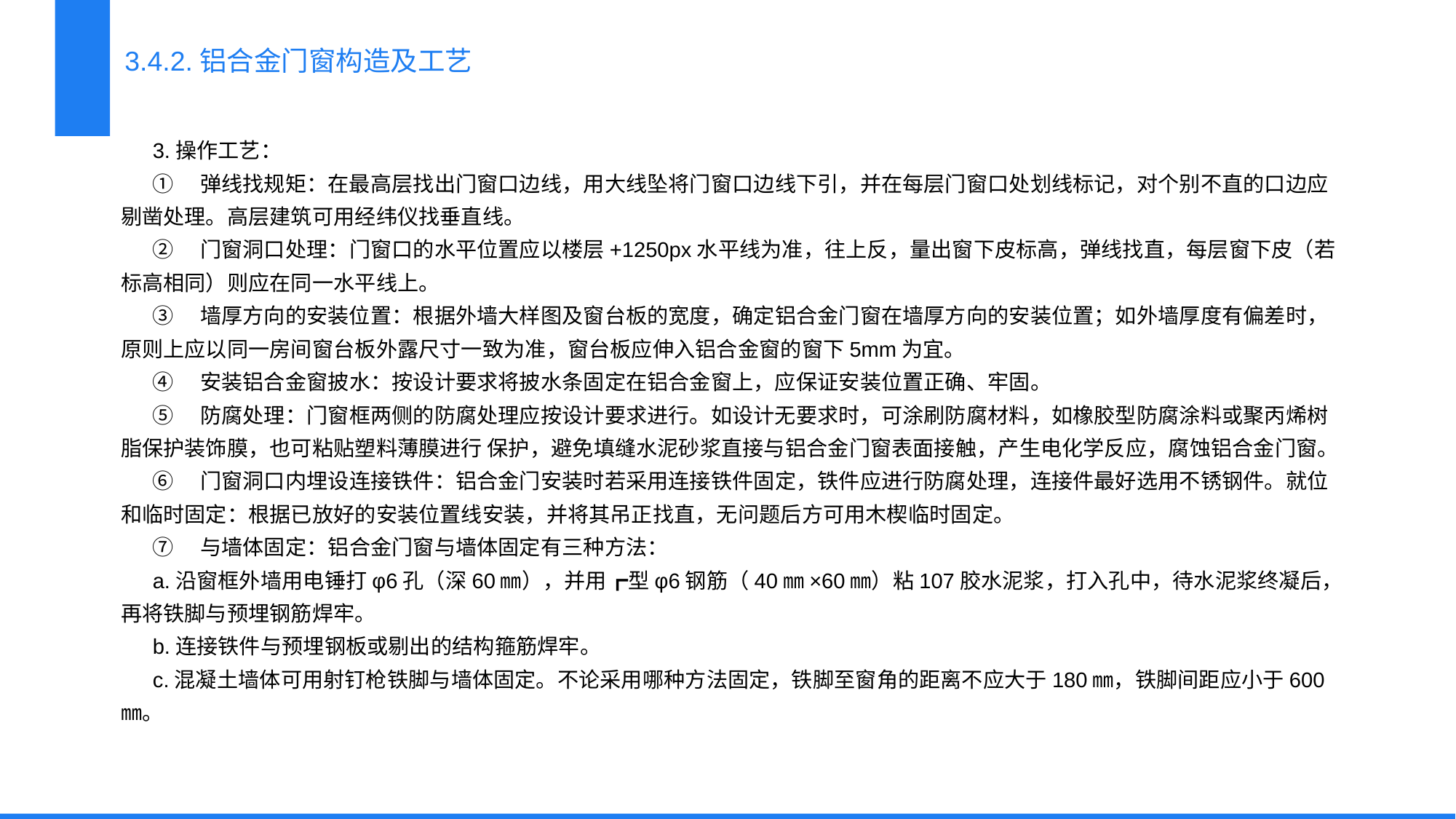

3.4.2.铝合金门窗构造及工艺

3.操作工艺：
①　弹线找规矩：在最高层找出门窗口边线，用大线坠将门窗口边线下引，并在每层门窗口处划线标记，对个别不直的口边应剔凿处理。高层建筑可用经纬仪找垂直线。
②　门窗洞口处理：门窗口的水平位置应以楼层+1250px水平线为准，往上反，量出窗下皮标高，弹线找直，每层窗下皮（若标高相同）则应在同一水平线上。
③　墙厚方向的安装位置：根据外墙大样图及窗台板的宽度，确定铝合金门窗在墙厚方向的安装位置；如外墙厚度有偏差时，原则上应以同一房间窗台板外露尺寸一致为准，窗台板应伸入铝合金窗的窗下5mm为宜。
④　安装铝合金窗披水：按设计要求将披水条固定在铝合金窗上，应保证安装位置正确、牢固。
⑤　防腐处理：门窗框两侧的防腐处理应按设计要求进行。如设计无要求时，可涂刷防腐材料，如橡胶型防腐涂料或聚丙烯树脂保护装饰膜，也可粘贴塑料薄膜进行 保护，避免填缝水泥砂浆直接与铝合金门窗表面接触，产生电化学反应，腐蚀铝合金门窗。
⑥　门窗洞口内埋设连接铁件：铝合金门安装时若采用连接铁件固定，铁件应进行防腐处理，连接件最好选用不锈钢件。就位和临时固定：根据已放好的安装位置线安装，并将其吊正找直，无问题后方可用木楔临时固定。
⑦　与墙体固定：铝合金门窗与墙体固定有三种方法：
a.沿窗框外墙用电锤打φ6孔（深60㎜），并用┏型φ6钢筋（40㎜×60㎜）粘107胶水泥浆，打入孔中，待水泥浆终凝后，再将铁脚与预埋钢筋焊牢。
b.连接铁件与预埋钢板或剔出的结构箍筋焊牢。
c.混凝土墙体可用射钉枪铁脚与墙体固定。不论采用哪种方法固定，铁脚至窗角的距离不应大于180㎜，铁脚间距应小于600㎜。